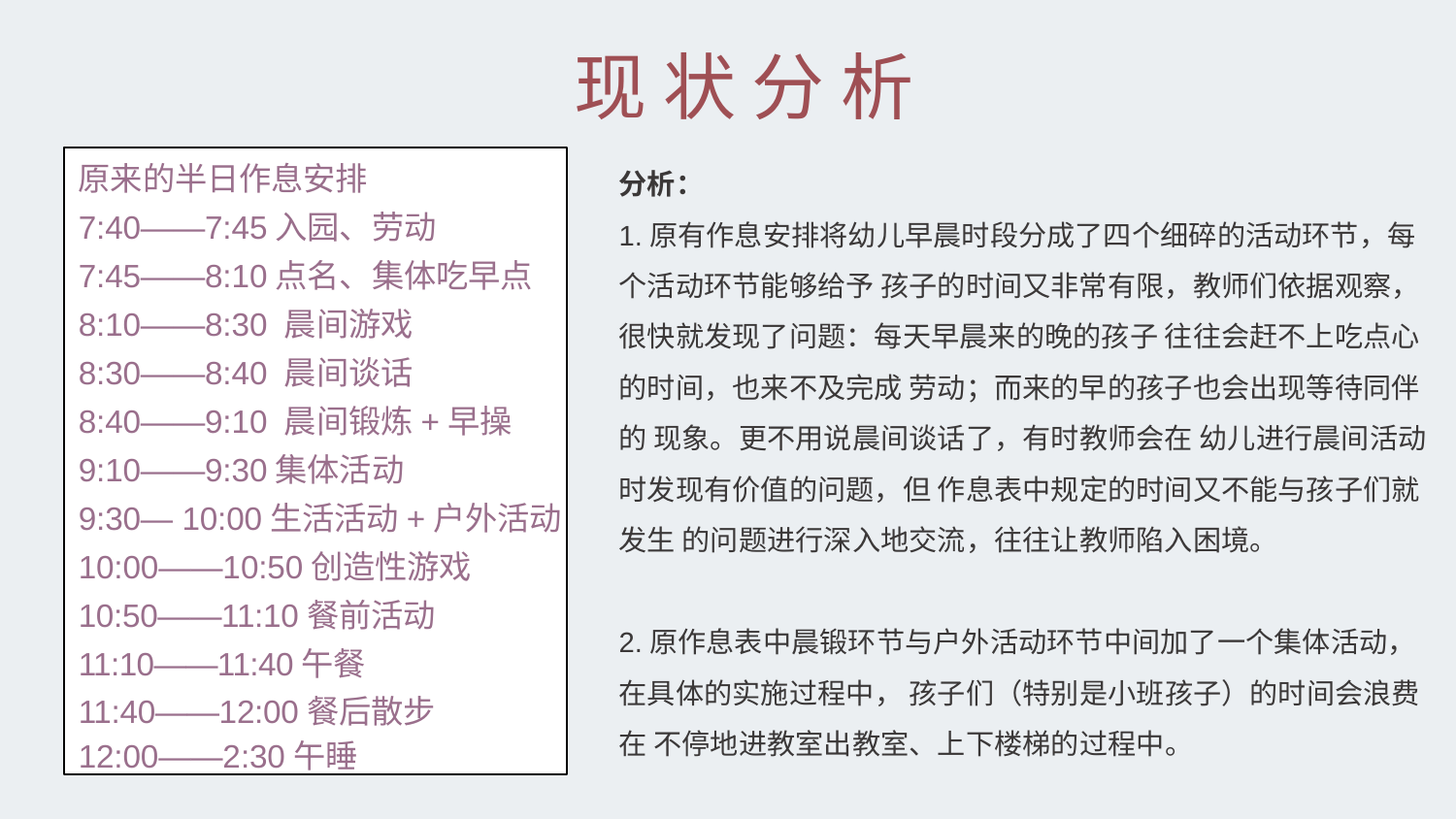

现 状 分 析
原来的半日作息安排
7:40——7:45入园、劳动
7:45——8:10点名、集体吃早点
8:10——8:30 晨间游戏
8:30——8:40 晨间谈话
8:40——9:10 晨间锻炼+早操
9:10——9:30集体活动
9:30— 10:00生活活动+户外活动
10:00——10:50创造性游戏
10:50——11:10餐前活动
11:10——11:40午餐
11:40——12:00餐后散步
12:00——2:30午睡
分析：
1.原有作息安排将幼儿早晨时段分成了四个细碎的活动环节，每个活动环节能够给予 孩子的时间又非常有限，教师们依据观察， 很快就发现了问题：每天早晨来的晚的孩子 往往会赶不上吃点心的时间，也来不及完成 劳动；而来的早的孩子也会出现等待同伴的 现象。更不用说晨间谈话了，有时教师会在 幼儿进行晨间活动时发现有价值的问题，但 作息表中规定的时间又不能与孩子们就发生 的问题进行深入地交流，往往让教师陷入困境。

2.原作息表中晨锻环节与户外活动环节中间加了一个集体活动，在具体的实施过程中， 孩子们（特别是小班孩子）的时间会浪费在 不停地进教室出教室、上下楼梯的过程中。